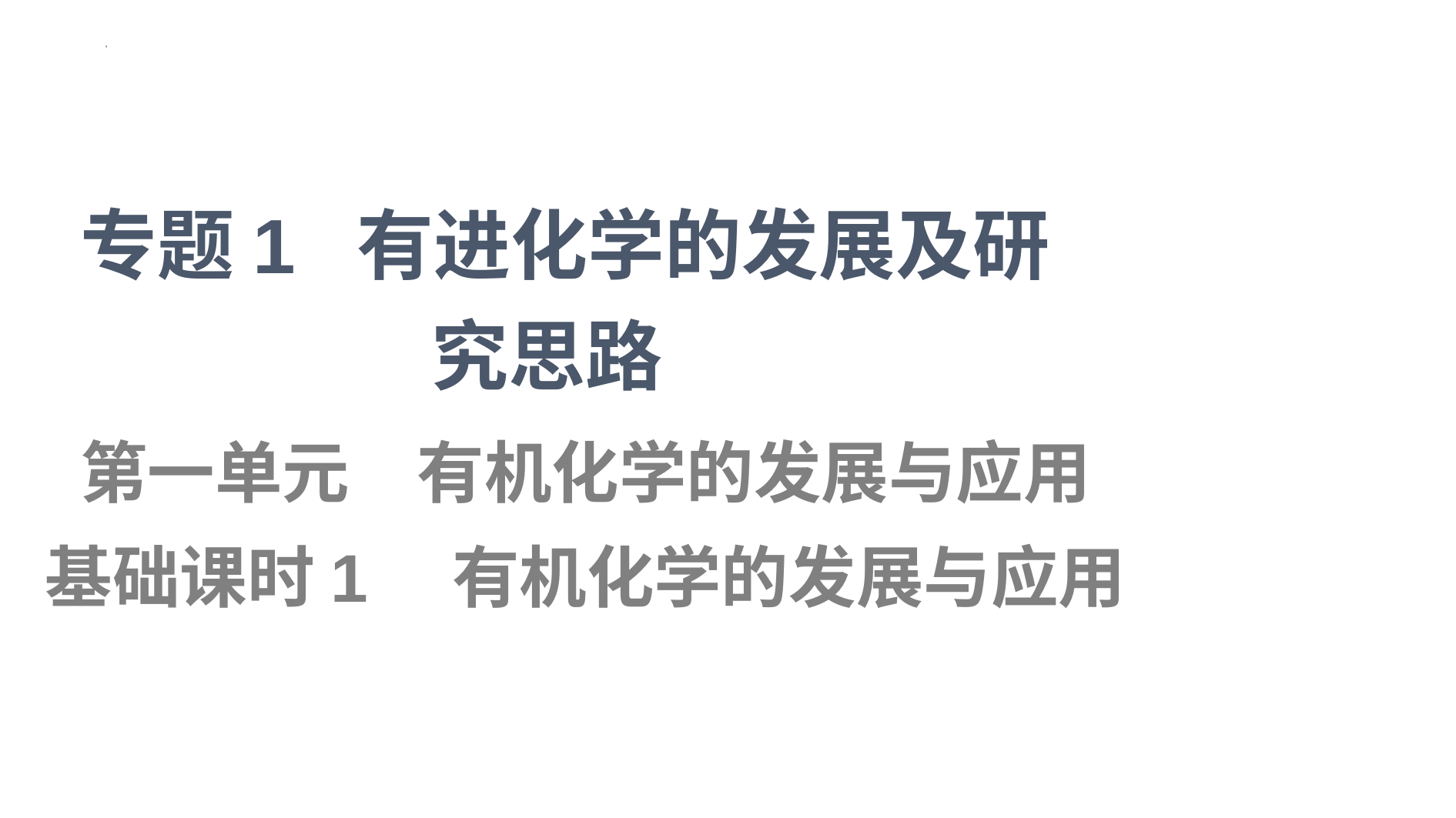

专题1  有进化学的发展及研究思路
第一单元　有机化学的发展与应用
基础课时1　有机化学的发展与应用